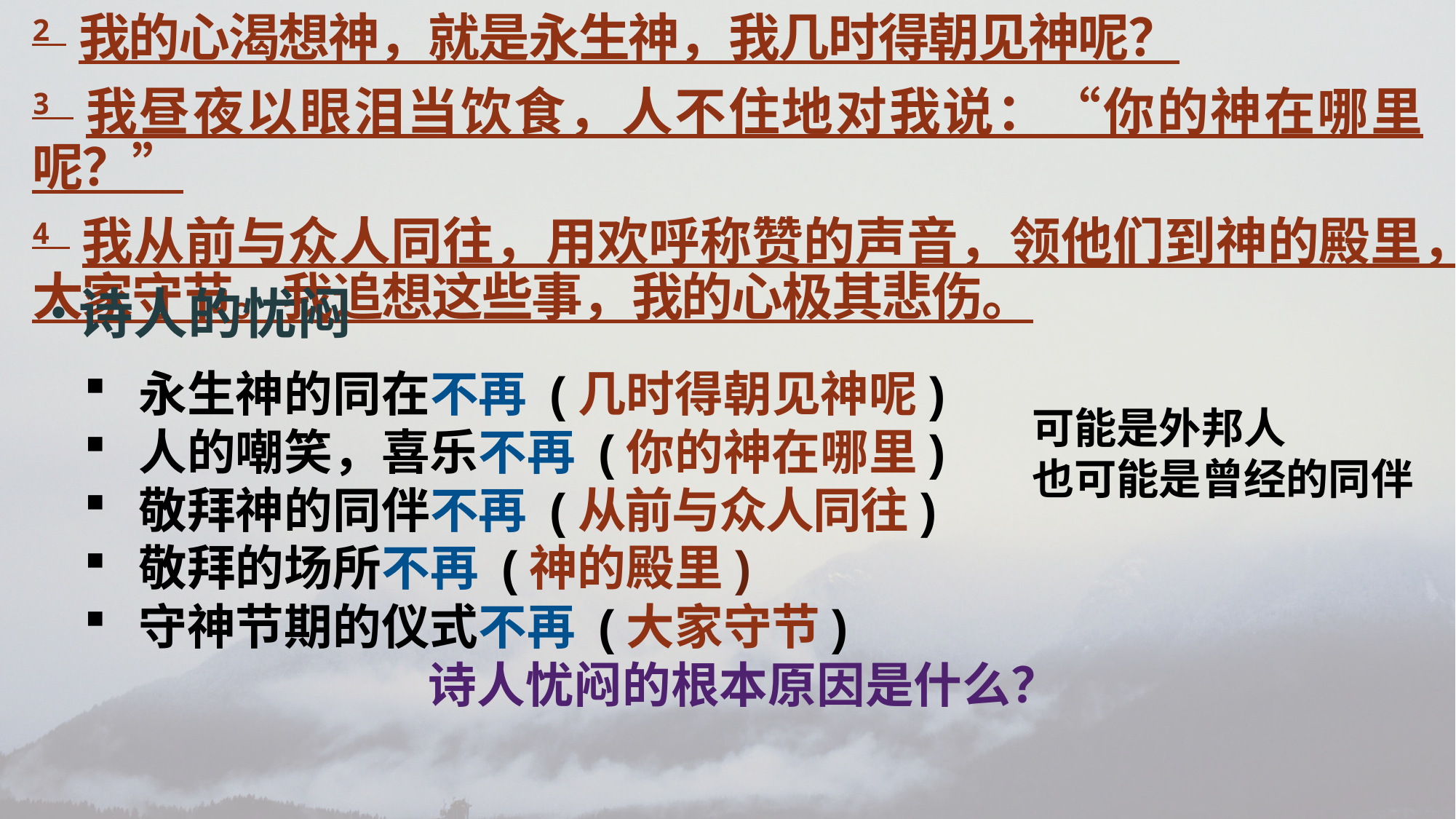

2 我的心渴想神，就是永生神，我几时得朝见神呢？
3 我昼夜以眼泪当饮食，人不住地对我说：“你的神在哪里呢？”
4 我从前与众人同往，用欢呼称赞的声音，领他们到神的殿里，大家守节。我追想这些事，我的心极其悲伤。
诗人的忧闷
永生神的同在不再 (几时得朝见神呢)
人的嘲笑，喜乐不再 (你的神在哪里)
敬拜神的同伴不再 (从前与众人同往)
敬拜的场所不再 (神的殿里)
守神节期的仪式不再 (大家守节)
诗人忧闷的根本原因是什么？

可能是外邦人
也可能是曾经的同伴